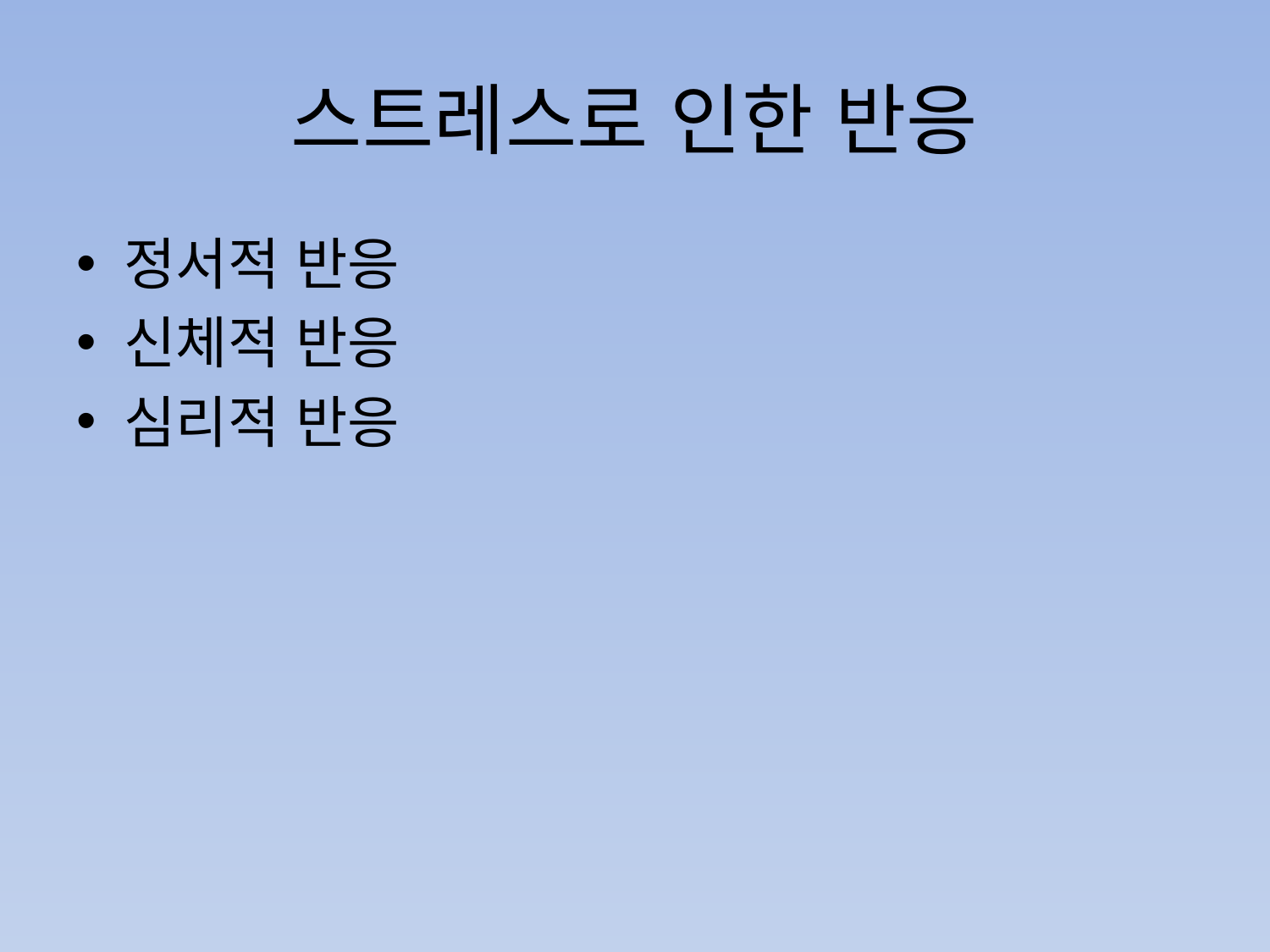

# 스트레스로 인한 반응
정서적 반응
신체적 반응
심리적 반응